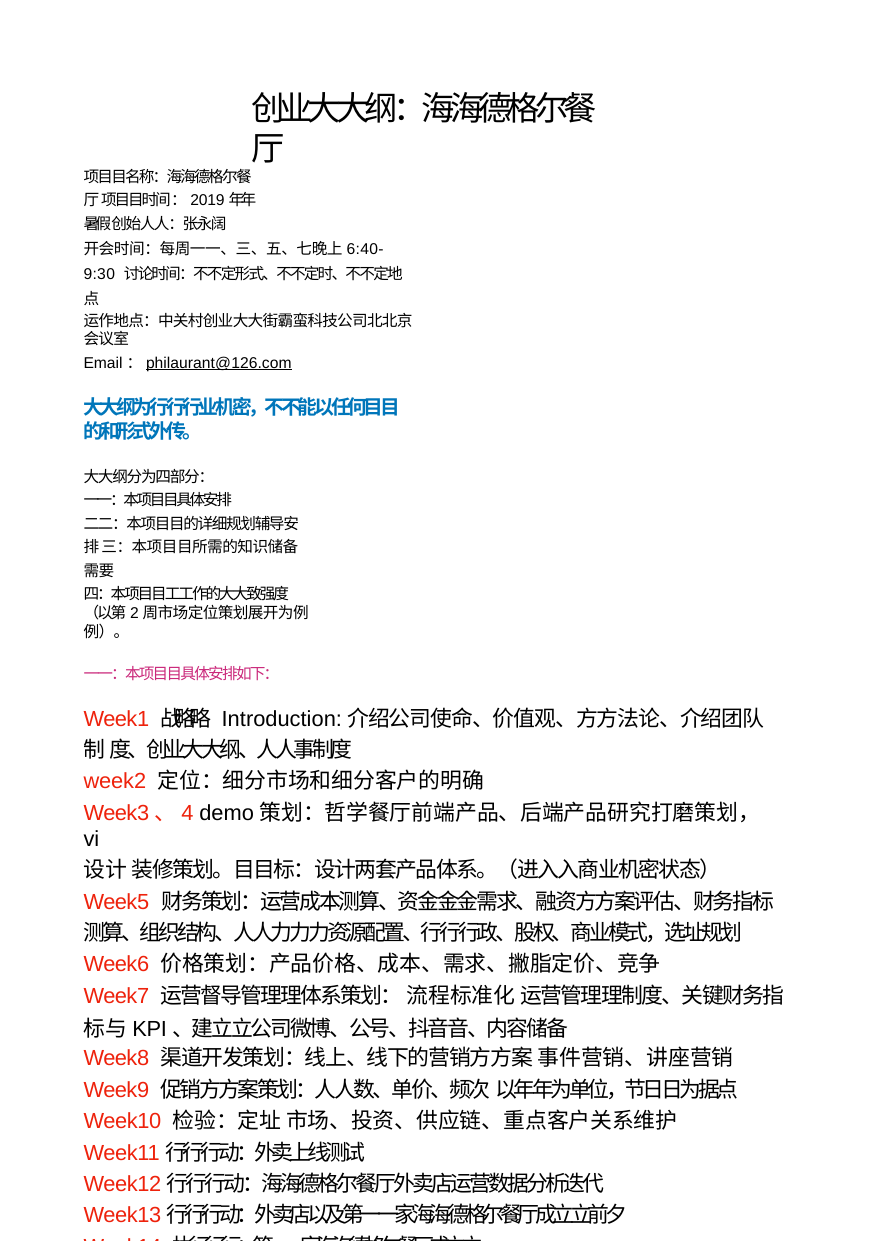

# 创业⼤大纲：海海德格尔餐厅
项⽬目名称：海海德格尔餐厅 项⽬目时间：2019年年暑假 创始⼈人：张永阔
开会时间：每周⼀一、三、五、七晚上6:40-9:30 讨论时间：不不定形式、不不定时、不不定地点
运作地点：中关村创业⼤大街霸蛮科技公司北北京会议室
Email：philaurant@126.com

⼤大纲为⾏行行业机密，不不能以任何⽬目的和形式外传。

⼤大纲分为四部分：
⼀一：本项⽬目具体安排
⼆二：本项⽬目的详细规划辅导安排 三：本项⽬目所需的知识储备需要
四：本项⽬目⼯工作的⼤大致强度（以第2周市场定位策划展开为例例）。

⼀一：本项⽬目具体安排如下：

Week1 战略略 Introduction:介绍公司使命、价值观、⽅方法论、介绍团队制 度、创业⼤大纲、⼈人事制度
week2 定位：细分市场和细分客户的明确
Week3、4 demo策划：哲学餐厅前端产品、后端产品研究打磨策划，vi
设计 装修策划。⽬目标：设计两套产品体系。（进⼊入商业机密状态）
Week5 财务策划：运营成本测算、资⾦金金需求、融资⽅方案评估、财务指标 测算、组织结构、⼈人⼒力力资源配置、⾏行行政、股权、商业模式，选址规划
Week6 价格策划：产品价格、成本、需求、撇脂定价、竞争
Week7 运营督导管理理体系策划： 流程标准化 运营管理理制度、关键财务指 标与KPI、建⽴立公司微博、公号、抖⾳音、内容储备
Week8 渠道开发策划：线上、线下的营销⽅方案 事件营销、讲座营销
Week9 促销⽅方案策划：⼈人数、单价、频次 以年年为单位，节⽇日为据点
Week10 检验：定址 市场、投资、供应链、重点客户关系维护
Week11⾏行行动：外卖上线测试
Week12⾏行行动：海海德格尔餐厅外卖店运营数据分析迭代
Week13⾏行行动：外卖店以及第⼀一家海海德格尔餐厅成⽴立前夕
Week14 执⾏行行：第⼀一家海海德格尔餐厅成⽴立
Week15执⾏行行：第⼀一家海海德格尔餐厅运营